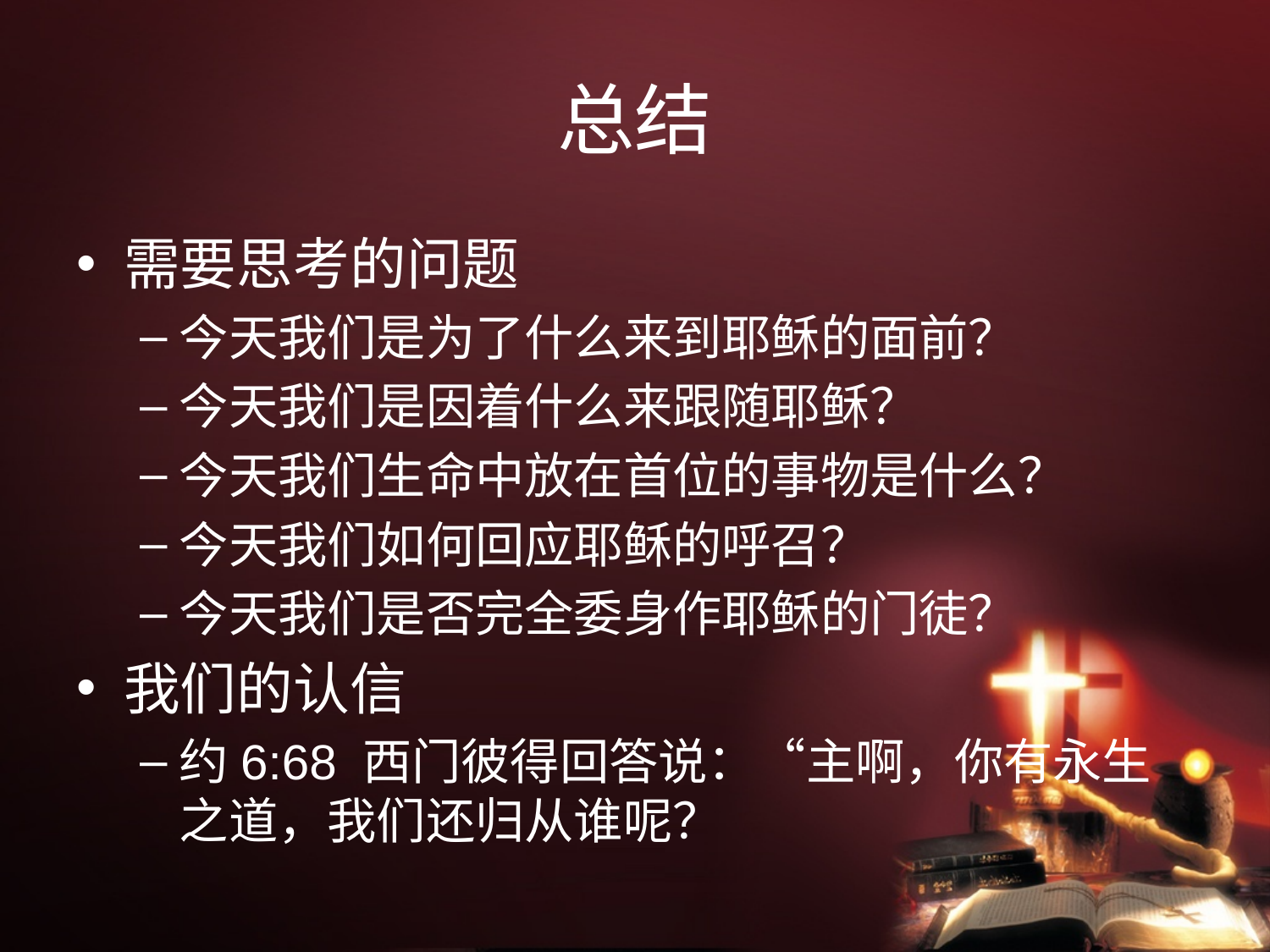

# 总结
需要思考的问题
今天我们是为了什么来到耶稣的面前？
今天我们是因着什么来跟随耶稣？
今天我们生命中放在首位的事物是什么？
今天我们如何回应耶稣的呼召？
今天我们是否完全委身作耶稣的门徒？
我们的认信
约6:68 西门彼得回答说：“主啊，你有永生之道，我们还归从谁呢？